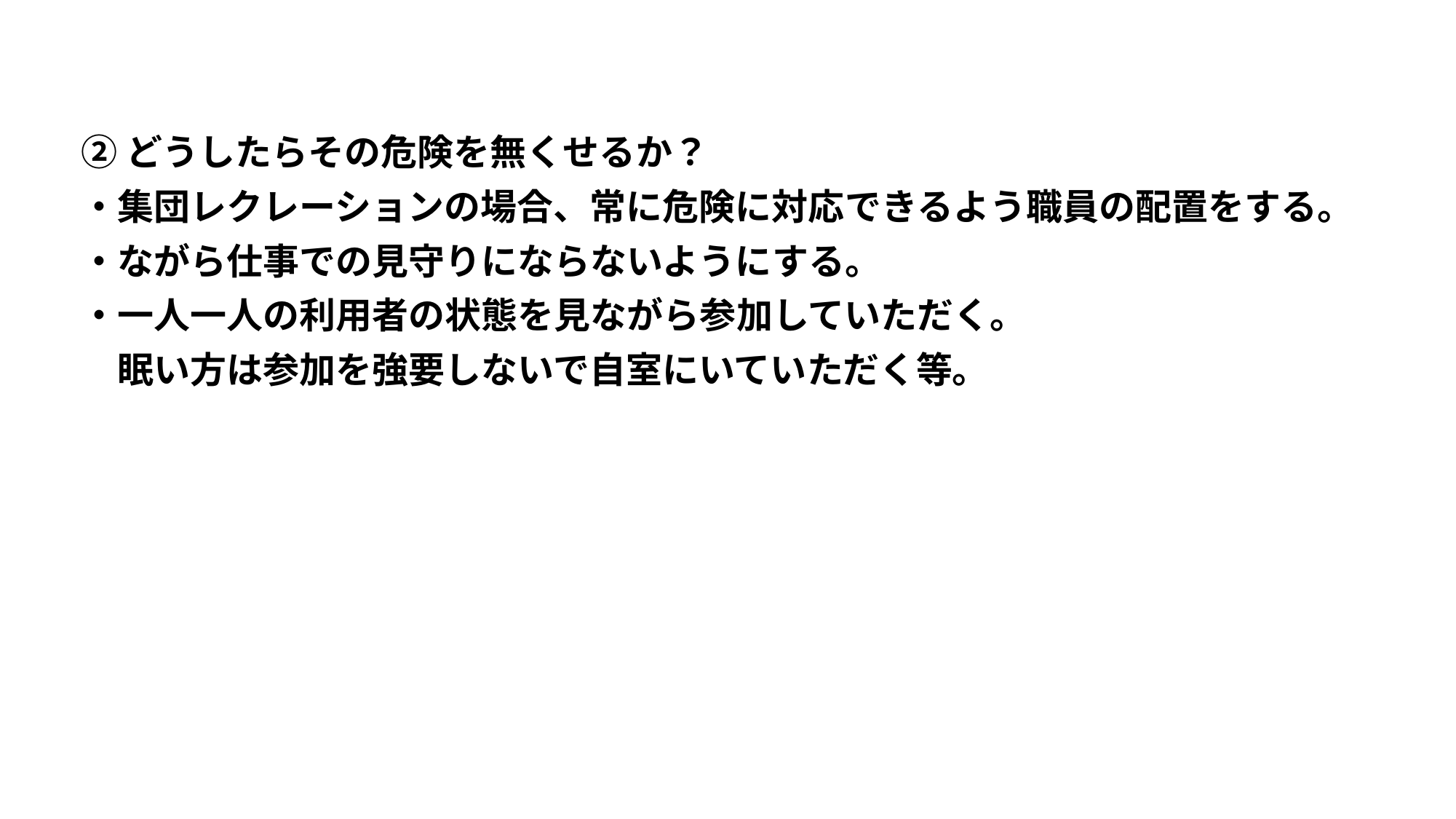

②どうしたらその危険を無くせるか？
・集団レクレーションの場合、常に危険に対応できるよう職員の配置をする。
・ながら仕事での見守りにならないようにする。
・一人一人の利用者の状態を見ながら参加していただく。
　眠い方は参加を強要しないで自室にいていただく等。